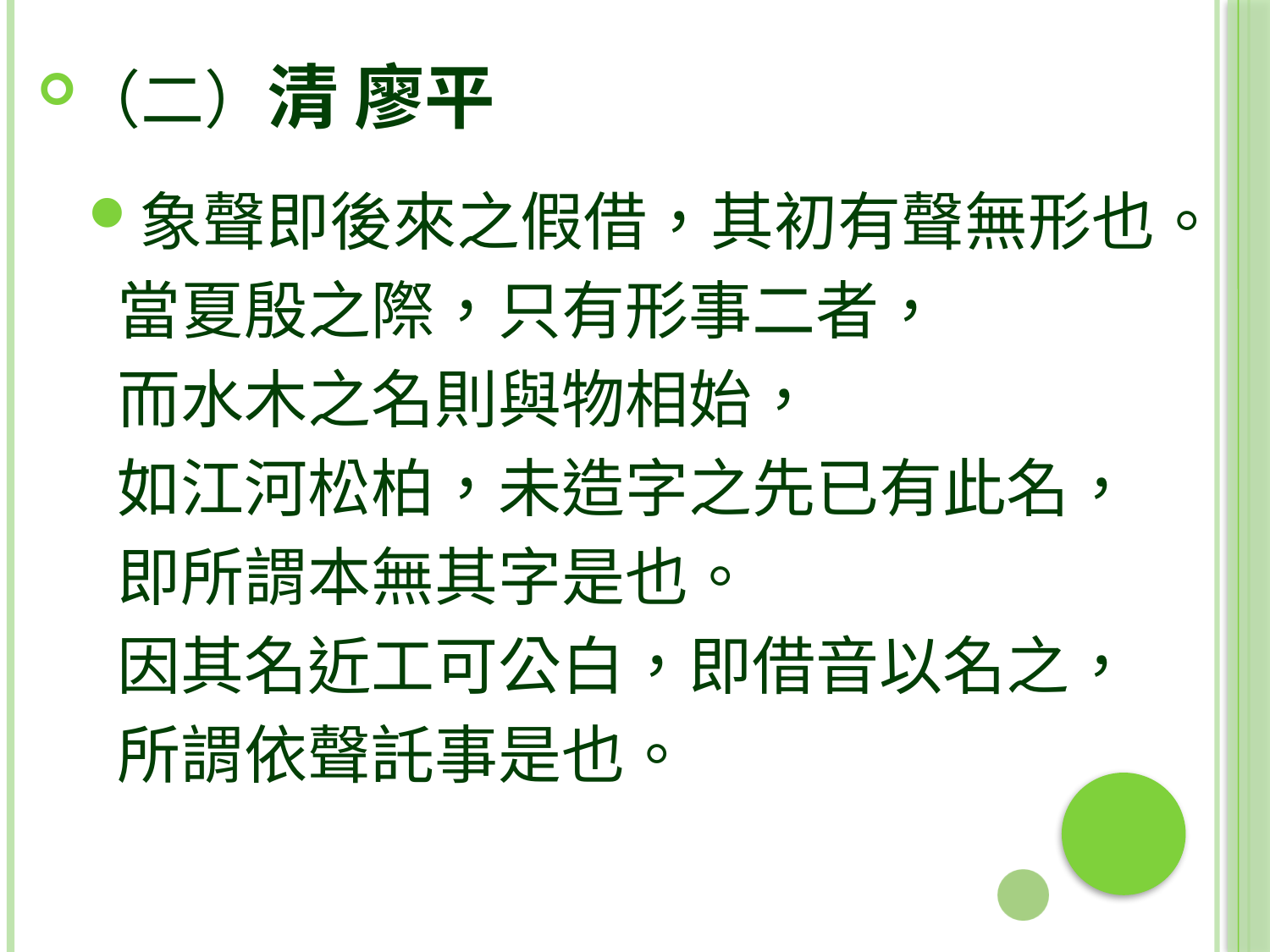

（二）清 廖平

象聲即後來之假借，其初有聲無形也。
 當夏殷之際，只有形事二者，
 而水木之名則與物相始，
 如江河松柏，未造字之先已有此名，
 即所謂本無其字是也。
 因其名近工可公白，即借音以名之，
 所謂依聲託事是也。